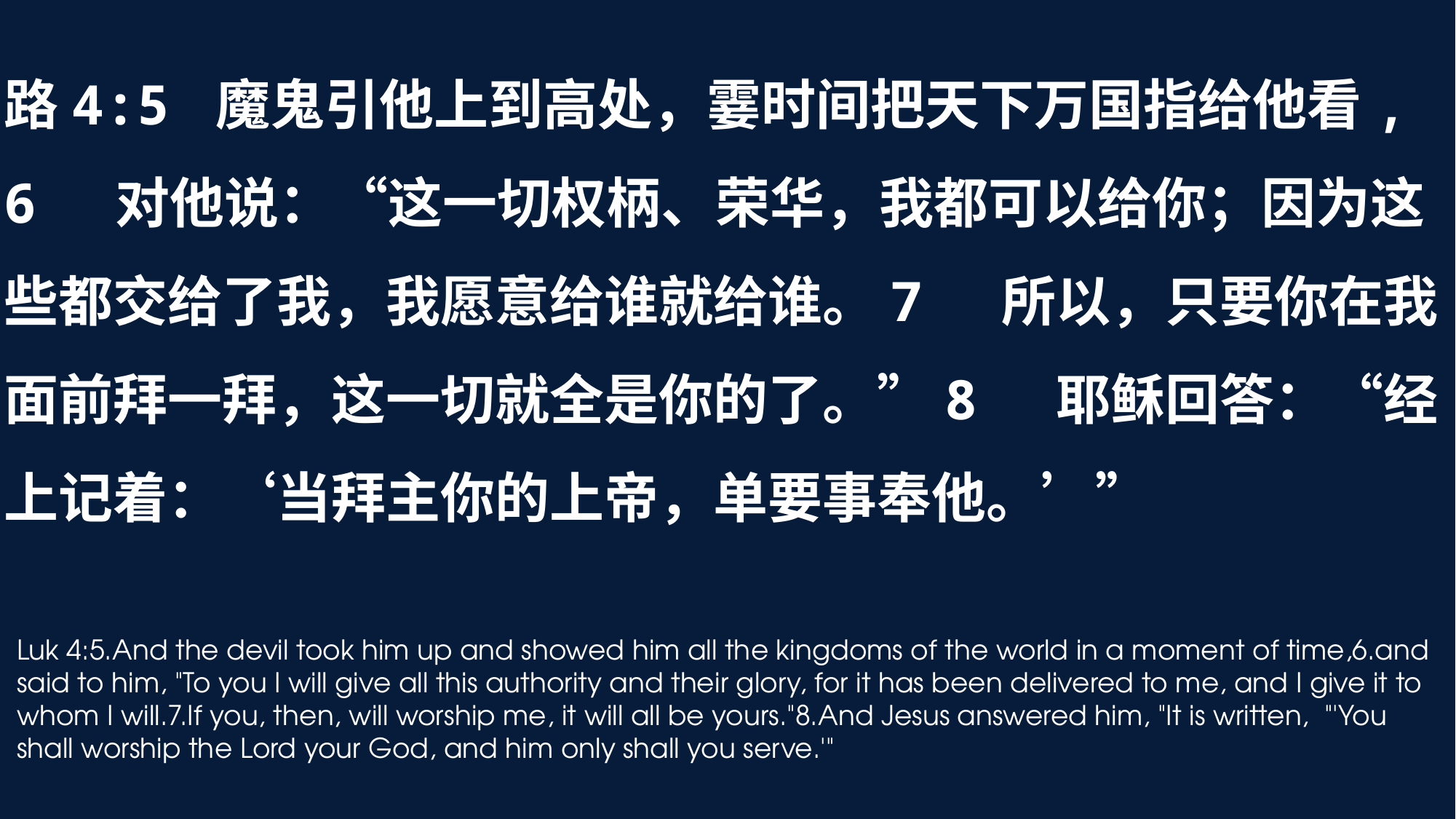

路4:5 魔鬼引他上到高处，霎时间把天下万国指给他看, 6  对他说：“这一切权柄、荣华，我都可以给你；因为这些都交给了我，我愿意给谁就给谁。7  所以，只要你在我面前拜一拜，这一切就全是你的了。”8  耶稣回答：“经上记着：‘当拜主你的上帝，单要事奉他。’”
Luk 4:5.And the devil took him up and showed him all the kingdoms of the world in a moment of time,6.and said to him, "To you I will give all this authority and their glory, for it has been delivered to me, and I give it to whom I will.7.If you, then, will worship me, it will all be yours."8.And Jesus answered him, "It is written,  "'You shall worship the Lord your God, and him only shall you serve.'"